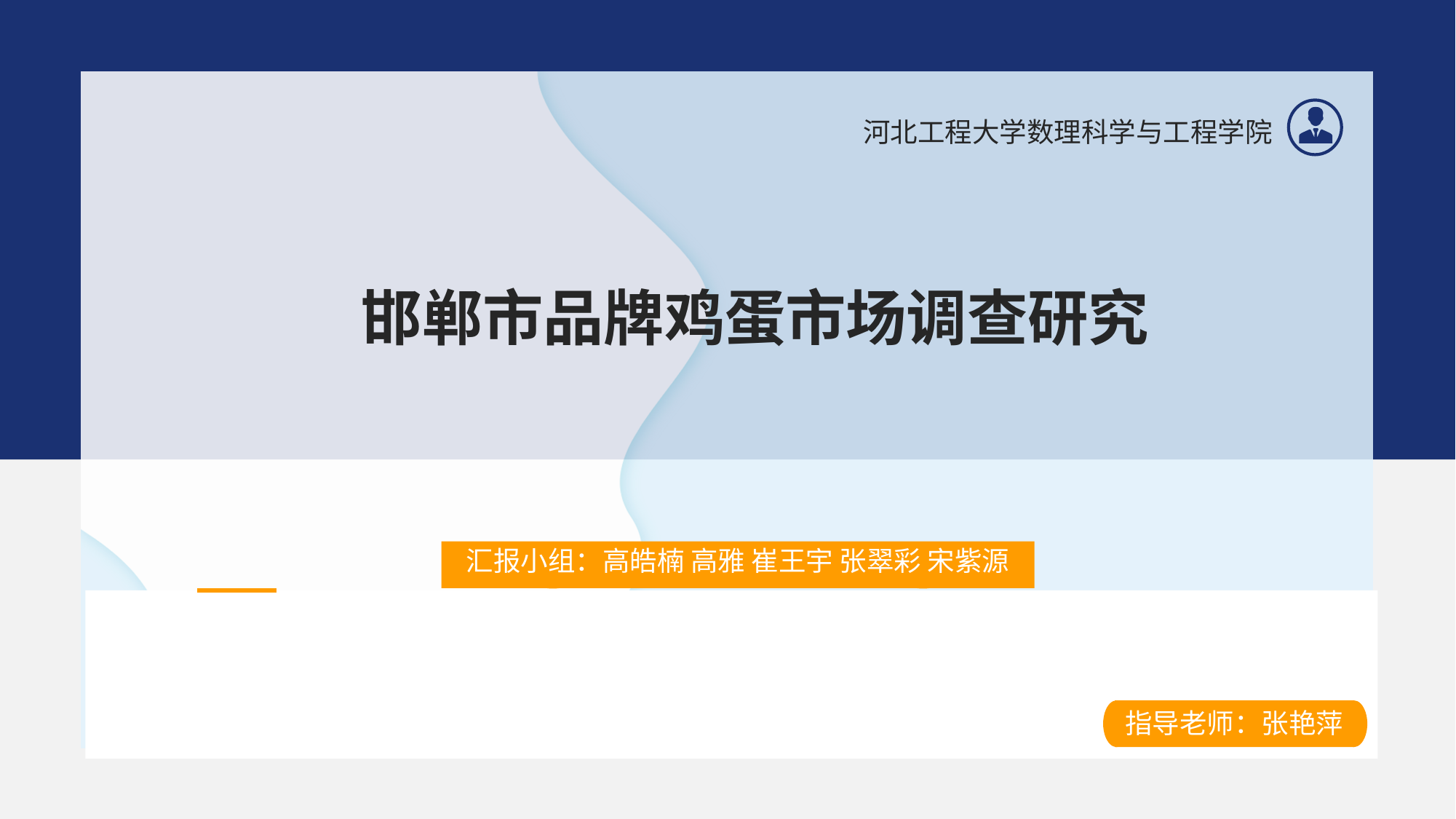

河北工程大学数理科学与工程学院

邯郸市品牌鸡蛋市场调查研究
汇报小组：高皓楠 高雅 崔王宇 张翠彩 宋紫源

·

指导老师：张艳萍